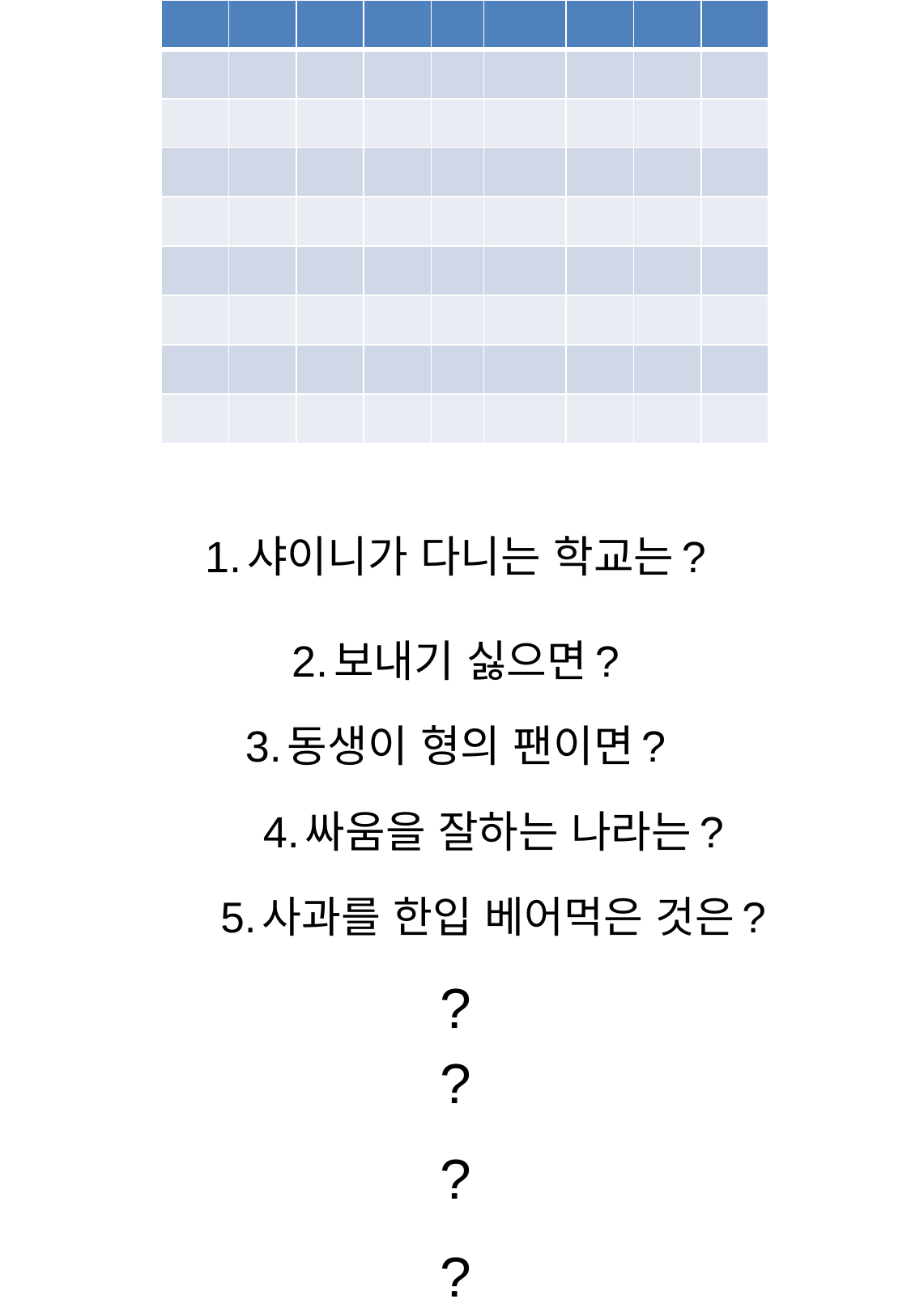

|  |  |  |  |  |  |  |  |  |
| --- | --- | --- | --- | --- | --- | --- | --- | --- |
|  |  |  |  |  |  |  |  |  |
|  |  |  |  |  |  |  |  |  |
|  |  |  |  |  |  |  |  |  |
|  |  |  |  |  |  |  |  |  |
|  |  |  |  |  |  |  |  |  |
|  |  |  |  |  |  |  |  |  |
|  |  |  |  |  |  |  |  |  |
|  |  |  |  |  |  |  |  |  |
1.샤이니가 다니는 학교는?
2.보내기 싫으면?
3.동생이 형의 팬이면?

4.싸움을 잘하는 나라는?
5.사과를 한입 베어먹은 것은?
?
?
?
?